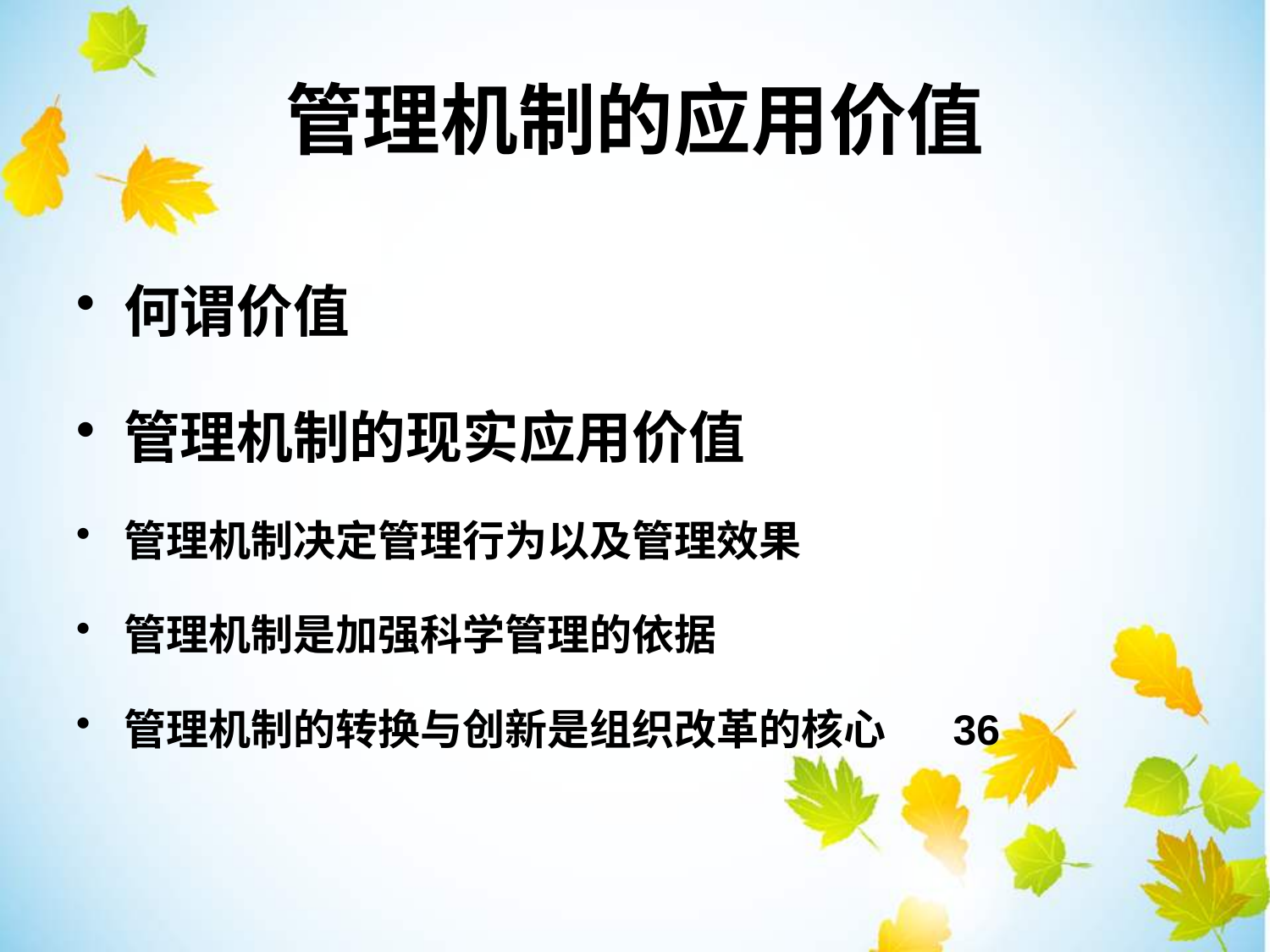

管理机制的应用价值
何谓价值
管理机制的现实应用价值
管理机制决定管理行为以及管理效果
管理机制是加强科学管理的依据
管理机制的转换与创新是组织改革的核心      36